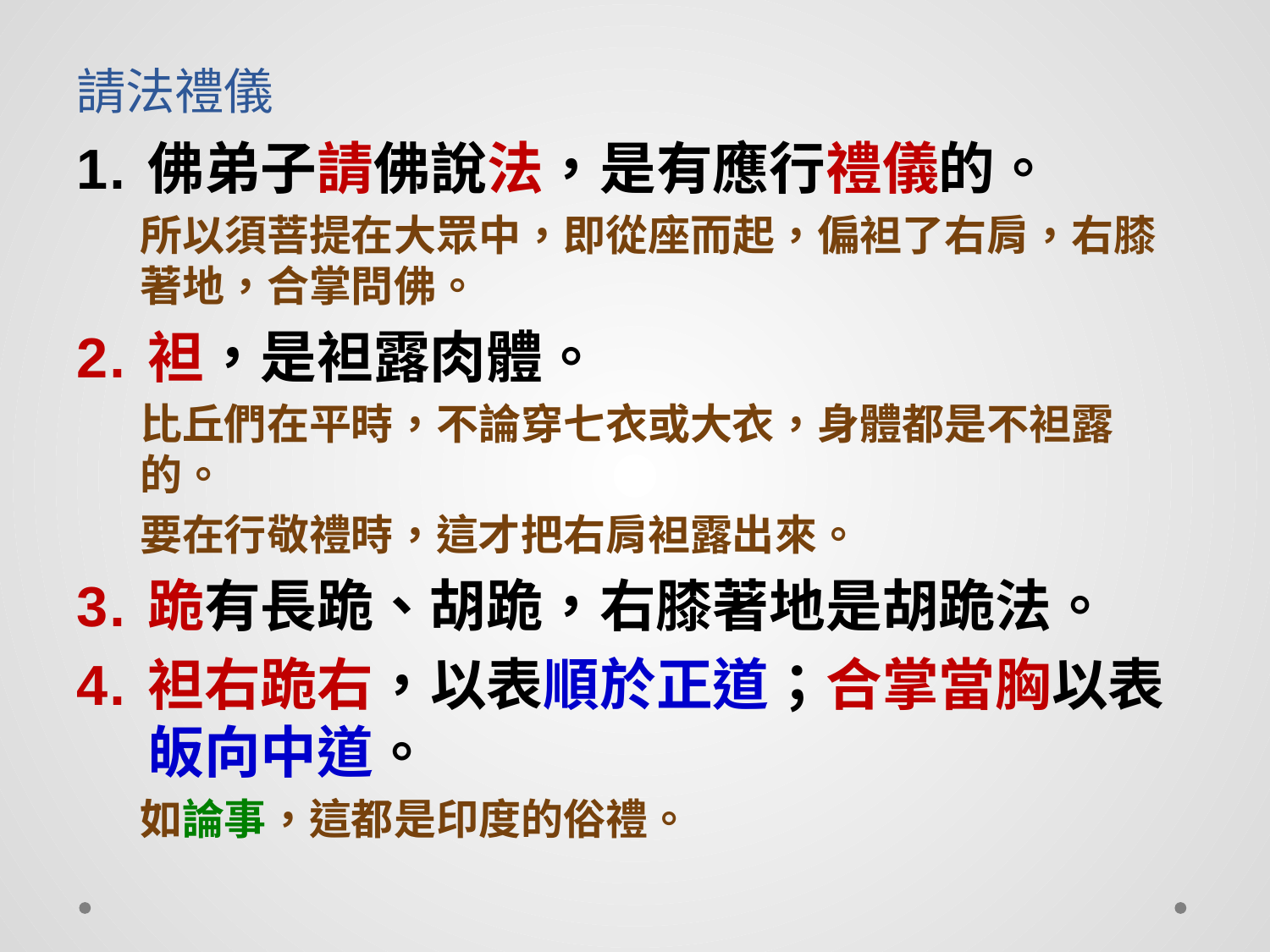

# 請法禮儀
佛弟子請佛說法，是有應行禮儀的。
所以須菩提在大眾中，即從座而起，偏袒了右肩，右膝著地，合掌問佛。
袒，是袒露肉體。
比丘們在平時，不論穿七衣或大衣，身體都是不袒露的。
要在行敬禮時，這才把右肩袒露出來。
跪有長跪、胡跪，右膝著地是胡跪法。
袒右跪右，以表順於正道；合掌當胸以表皈向中道。
如論事，這都是印度的俗禮。